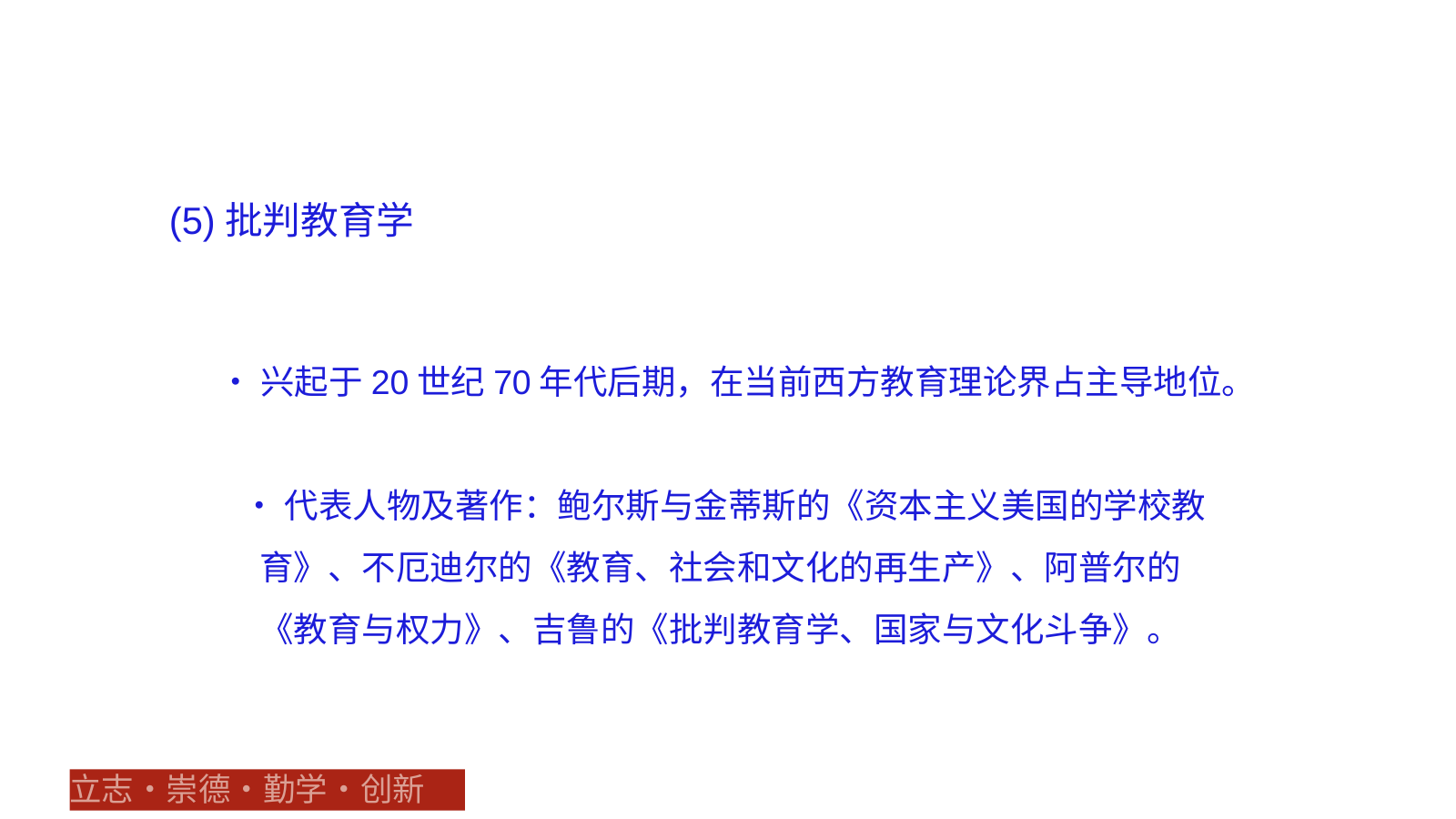

(5)批判教育学
•兴起于20世纪70年代后期，在当前西方教育理论界占主导地位。
 •代表人物及著作：鲍尔斯与金蒂斯的《资本主义美国的学校教 育》、不厄迪尔的《教育、社会和文化的再生产》、阿普尔的
《教育与权力》、吉鲁的《批判教育学、国家与文化斗争》。
立志•崇德•勤学•创新